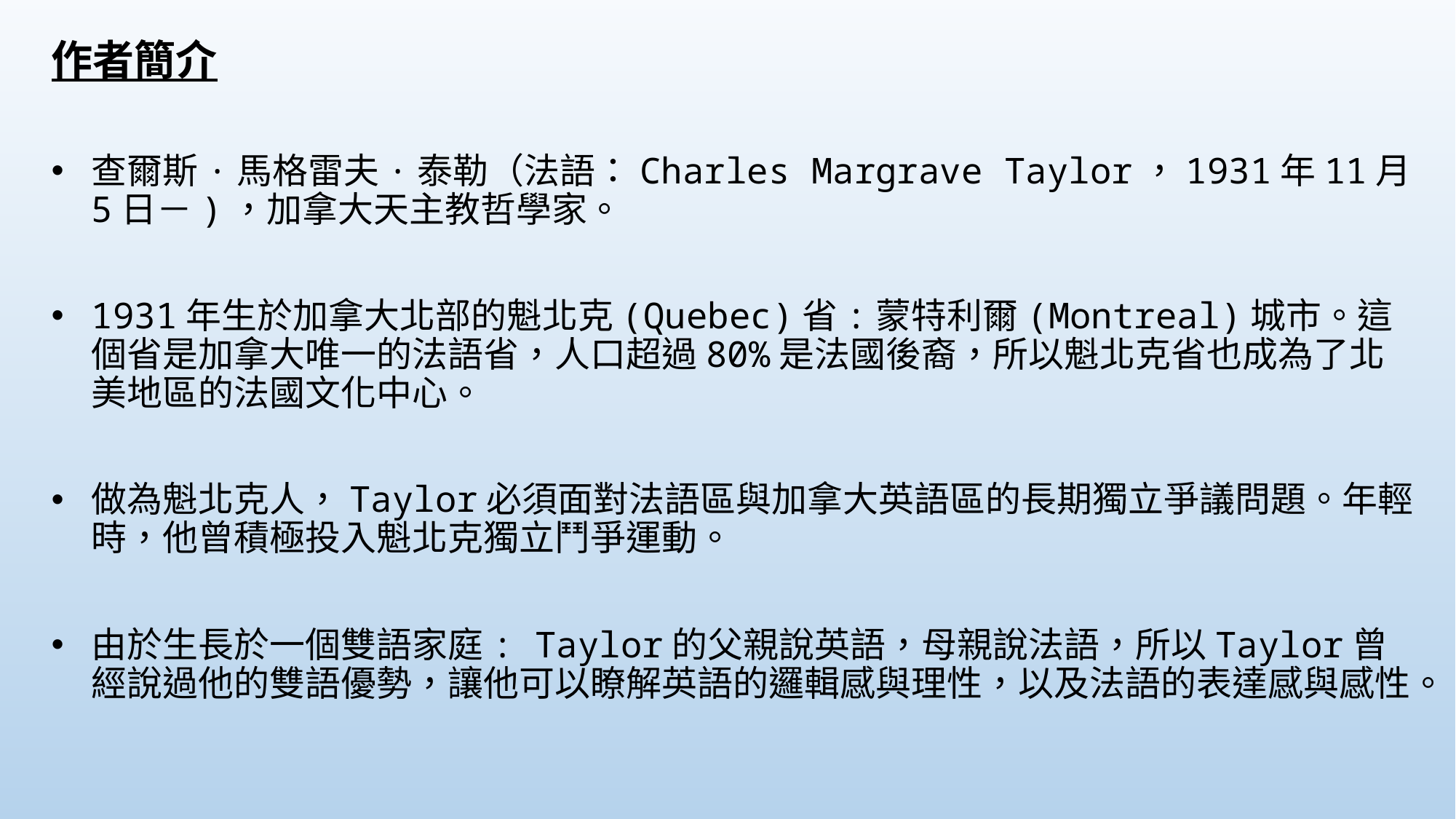

作者簡介

查爾斯·馬格雷夫·泰勒（法語：Charles Margrave Taylor，1931年11月5日－)，加拿大天主教哲學家。

1931年生於加拿大北部的魁北克(Quebec)省:蒙特利爾(Montreal)城市。這個省是加拿大唯一的法語省，人口超過80%是法國後裔，所以魁北克省也成為了北美地區的法國文化中心。

做為魁北克人，Taylor必須面對法語區與加拿大英語區的長期獨立爭議問題。年輕時，他曾積極投入魁北克獨立鬥爭運動。

由於生長於一個雙語家庭: Taylor的父親說英語，母親說法語，所以Taylor曾經說過他的雙語優勢，讓他可以瞭解英語的邏輯感與理性，以及法語的表達感與感性。